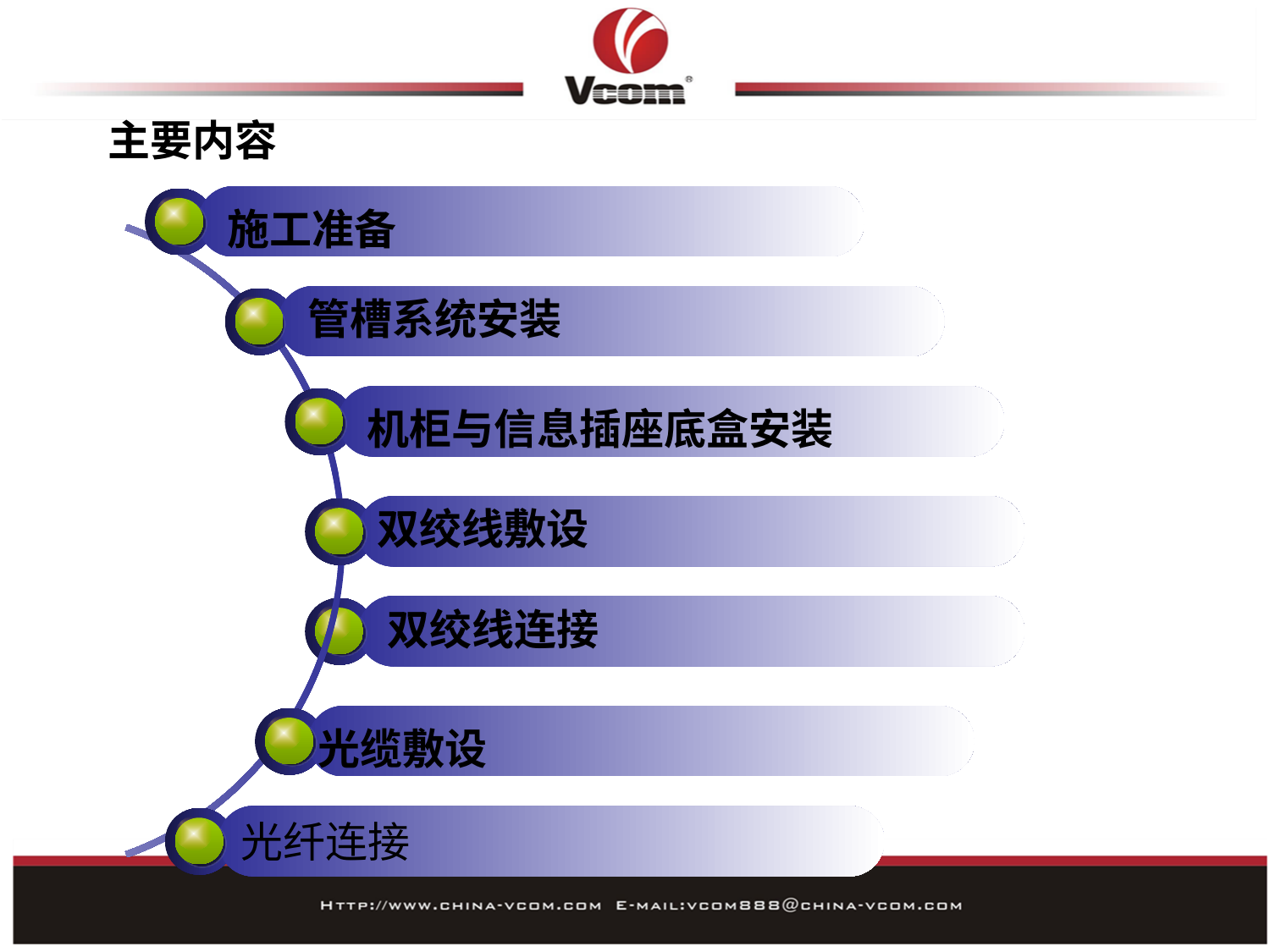

# 主要内容

施工准备

管槽系统安装

机柜与信息插座底盒安装

双绞线敷设

双绞线连接

光缆敷设
光纤连接